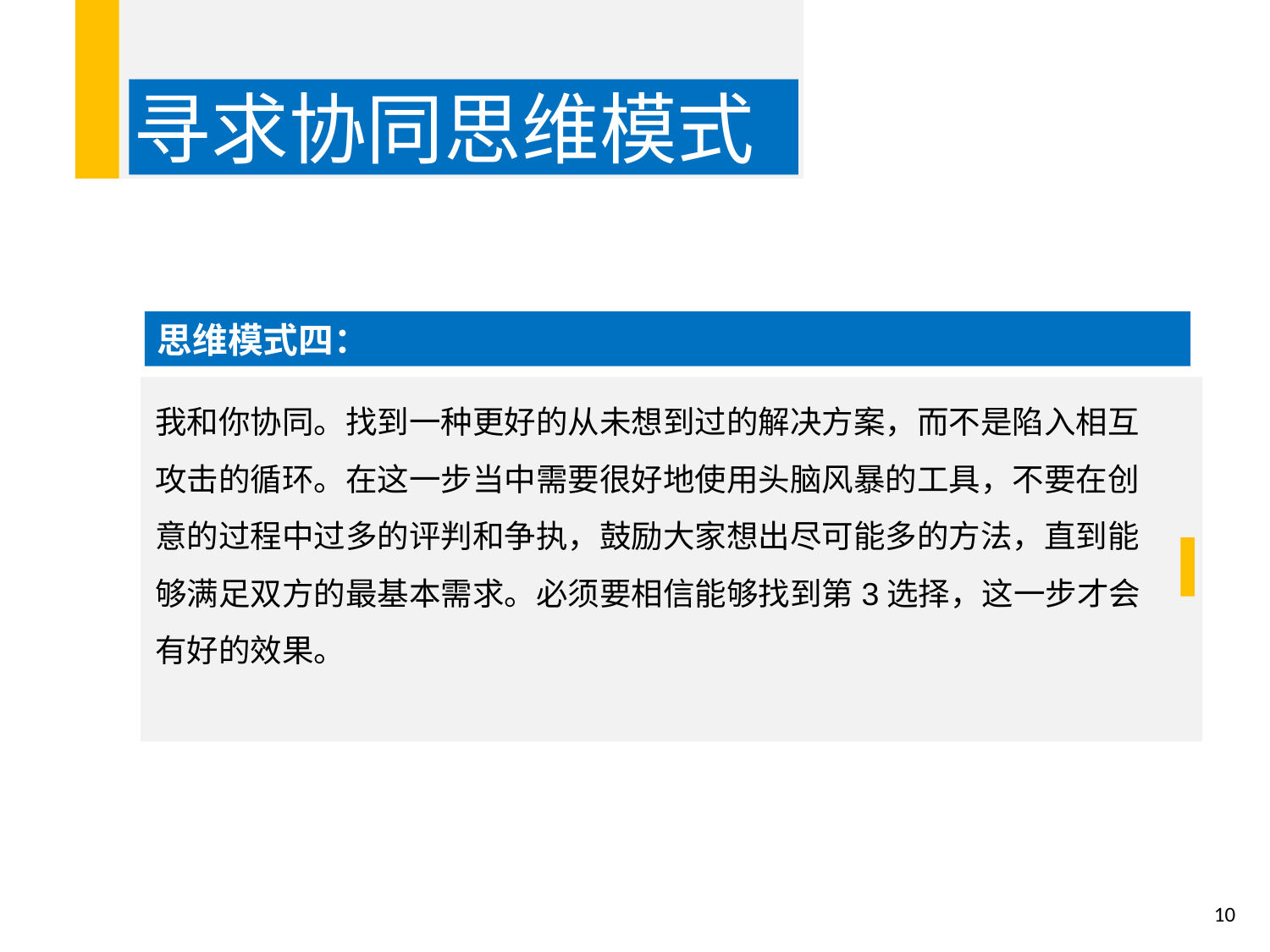

寻求协同思维模式

思维模式四：

我和你协同。找到一种更好的从未想到过的解决方案，而不是陷入相互攻击的循环。在这一步当中需要很好地使用头脑风暴的工具，不要在创意的过程中过多的评判和争执，鼓励大家想出尽可能多的方法，直到能够满足双方的最基本需求。必须要相信能够找到第3选择，这一步才会有好的效果。